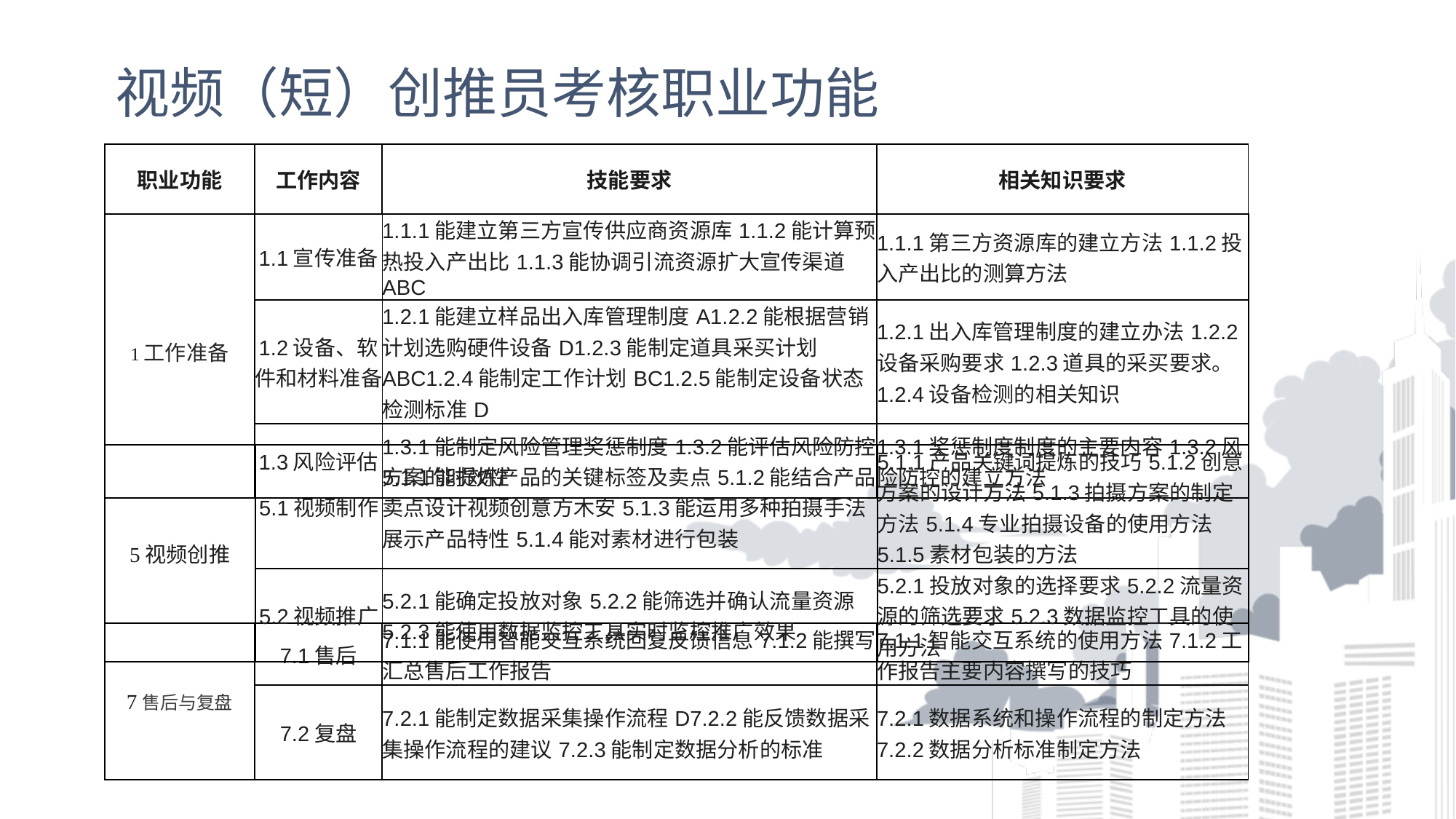

# 视频（短）创推员考核职业功能
| 职业功能 | 工作内容 | 技能要求 | 相关知识要求 |
| --- | --- | --- | --- |
| 1工作准备 | 1.1宣传准备 | 1.1.1能建立第三方宣传供应商资源库1.1.2能计算预热投入产出比1.1.3能协调引流资源扩大宣传渠道ABC | 1.1.1第三方资源库的建立方法1.1.2投入产出比的测算方法 |
| --- | --- | --- | --- |
|  | 1.2设备、软件和材料准备 | 1.2.1能建立样品出入库管理制度A1.2.2能根据营销计划选购硬件设备D1.2.3能制定道具采买计划ABC1.2.4能制定工作计划BC1.2.5能制定设备状态检测标准D | 1.2.1出入库管理制度的建立办法1.2.2设备采购要求1.2.3道具的采买要求。1.2.4设备检测的相关知识 |
|  | 1.3风险评估 | 1.3.1能制定风险管理奖惩制度1.3.2能评估风险防控方案的时效性 | 1.3.1奖惩制度制度的主要内容1.3.2风险防控的建立方法 |
| 5视频创推 | 5.1视频制作 | 5.1.1能提炼产品的关键标签及卖点5.1.2能结合产品卖点设计视频创意方木安5.1.3能运用多种拍摄手法展示产品特性5.1.4能对素材进行包装 | 5.1.1产品关键词提炼的技巧5.1.2创意方案的设计方法5.1.3拍摄方案的制定方法5.1.4专业拍摄设备的使用方法5.1.5素材包装的方法 |
| --- | --- | --- | --- |
|  | 5.2视频推广 | 5.2.1能确定投放对象5.2.2能筛选并确认流量资源5.2.3能使用数据监控工具实时监控推广效果 | 5.2.1投放对象的选择要求5.2.2流量资源的筛选要求5.2.3数据监控工具的使用方法 |
| 7售后与复盘 | 7.1售后 | 7.1.1能使用智能交互系统回复反馈信息7.1.2能撰写汇总售后工作报告 | 7.1.1智能交互系统的使用方法7.1.2工作报告主要内容撰写的技巧 |
| --- | --- | --- | --- |
|  | 7.2复盘 | 7.2.1能制定数据采集操作流程D7.2.2能反馈数据采集操作流程的建议7.2.3能制定数据分析的标准 | 7.2.1数据系统和操作流程的制定方法7.2.2数据分析标准制定方法 |